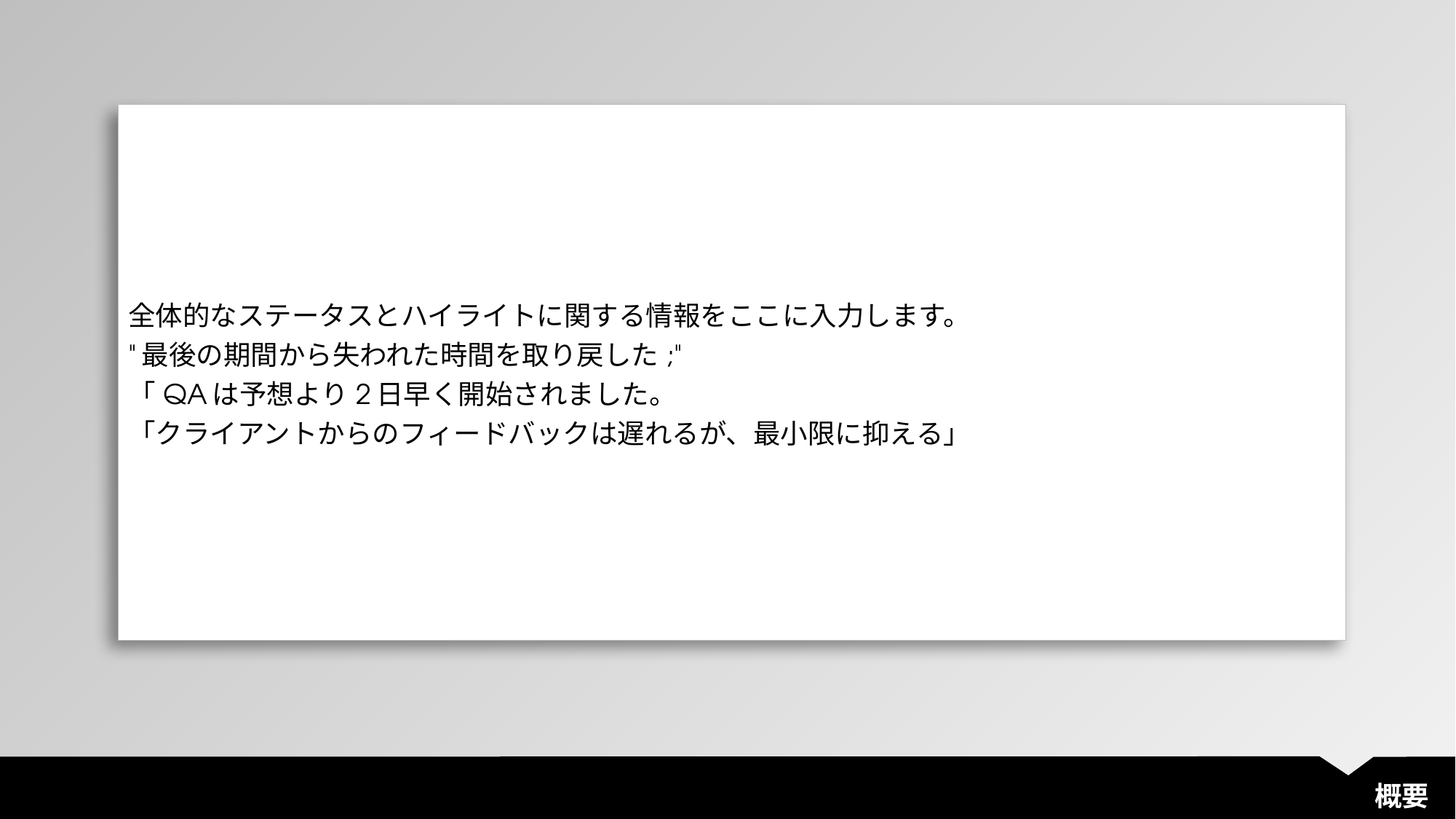

| 全体的なステータスとハイライトに関する情報をここに入力します。 "最後の期間から失われた時間を取り戻した;" 「QAは予想より2日早く開始されました。 「クライアントからのフィードバックは遅れるが、最小限に抑える」 |
| --- |

概要